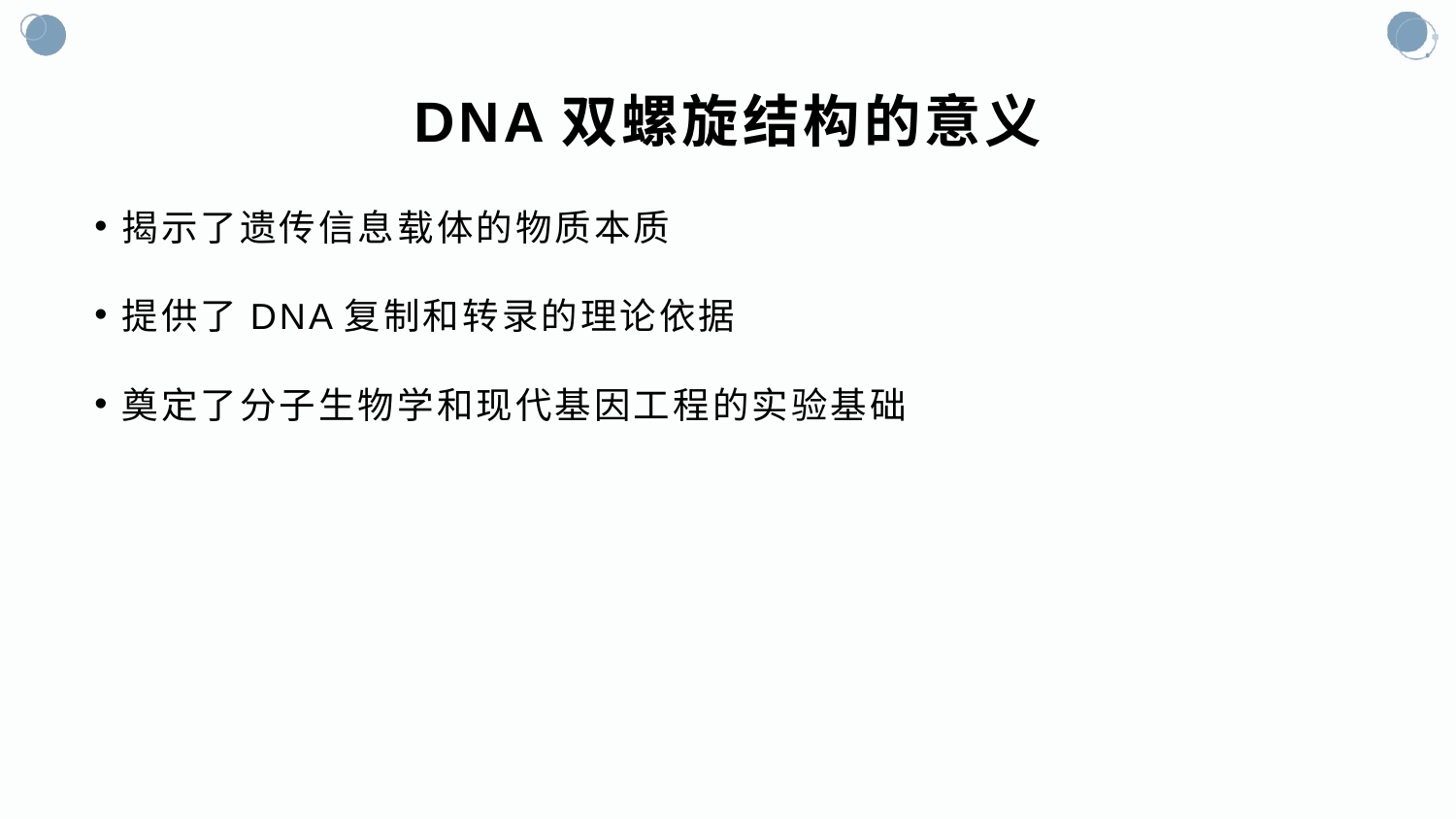

# DNA双螺旋结构的意义
揭示了遗传信息载体的物质本质
提供了DNA复制和转录的理论依据
奠定了分子生物学和现代基因工程的实验基础